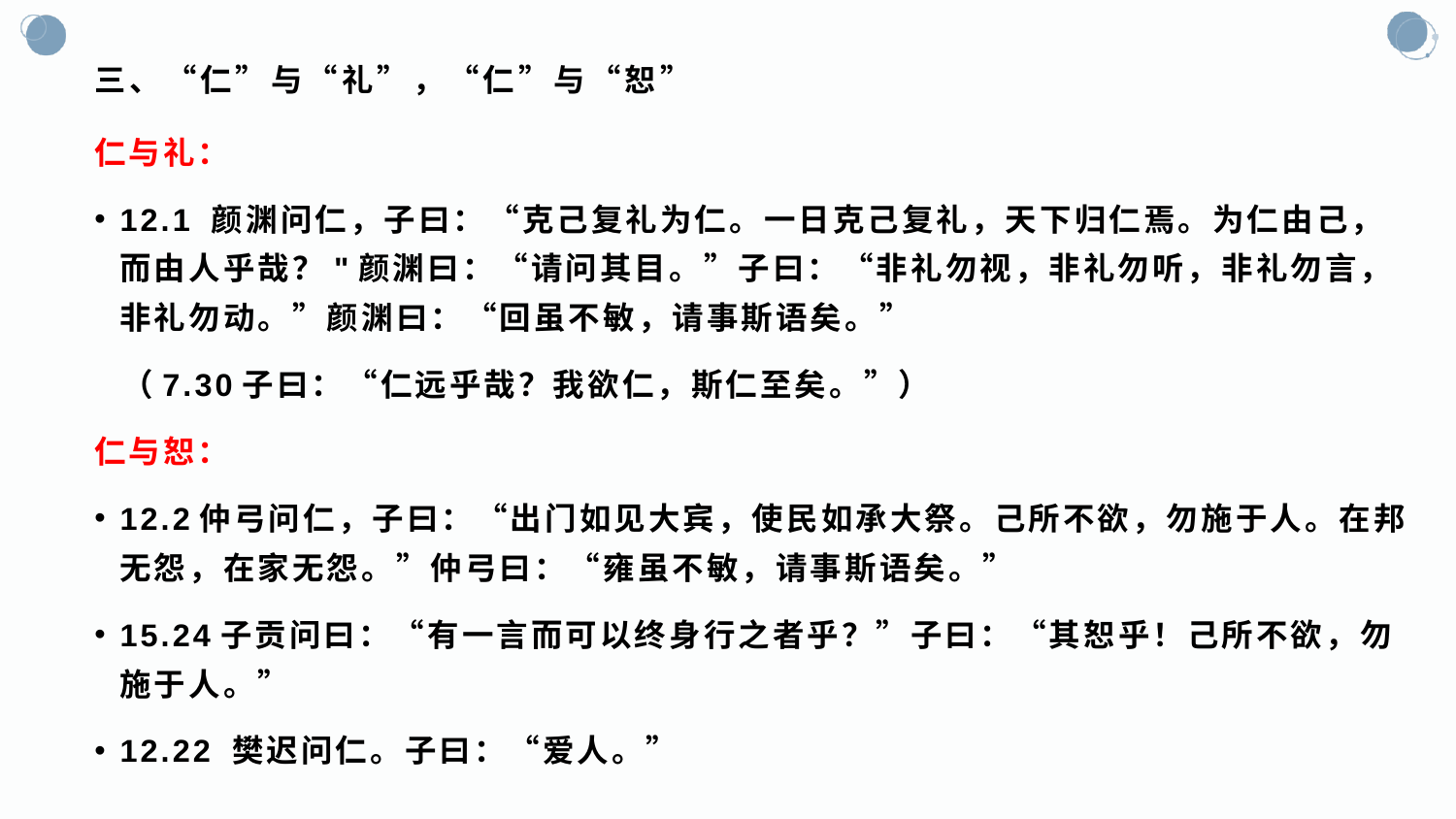

# 三、“仁”与“礼”，“仁”与“恕”
仁与礼：
12.1 颜渊问仁，子曰：“克己复礼为仁。一日克己复礼，天下归仁焉。为仁由己，而由人乎哉？"颜渊曰：“请问其目。”子曰：“非礼勿视，非礼勿听，非礼勿言，非礼勿动。”颜渊曰：“回虽不敏，请事斯语矣。”
  （7.30子曰：“仁远乎哉？我欲仁，斯仁至矣。”）
仁与恕：
12.2仲弓问仁，子曰：“出门如见大宾，使民如承大祭。己所不欲，勿施于人。在邦无怨，在家无怨。”仲弓曰：“雍虽不敏，请事斯语矣。”
15.24子贡问曰：“有一言而可以终身行之者乎？”子曰：“其恕乎！己所不欲，勿施于人。”
12.22 樊迟问仁。子曰：“爱人。”